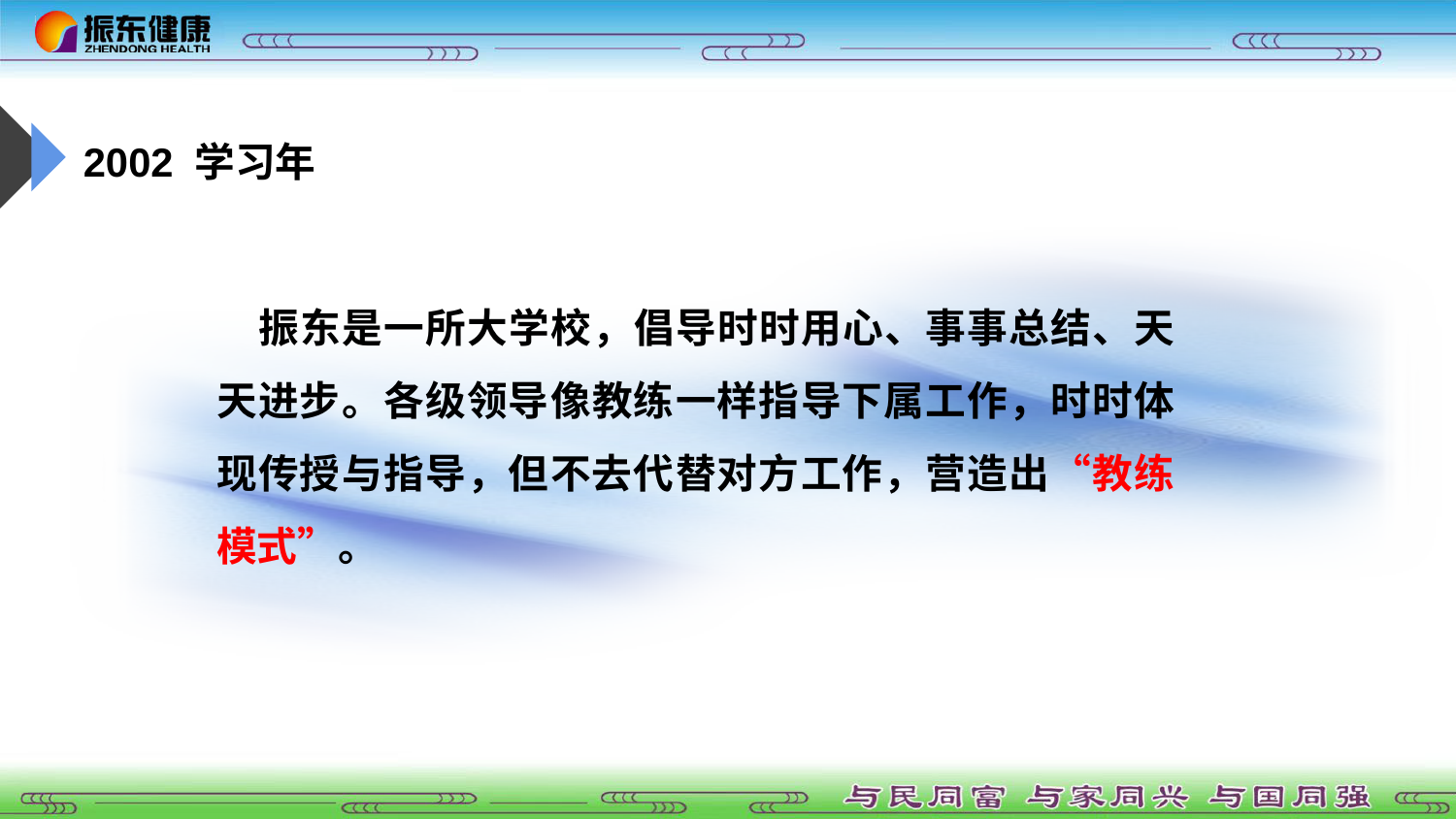

2002 学习年

   振东是一所大学校，倡导时时用心、事事总结、天天进步。各级领导像教练一样指导下属工作，时时体现传授与指导，但不去代替对方工作，营造出“教练模式”。